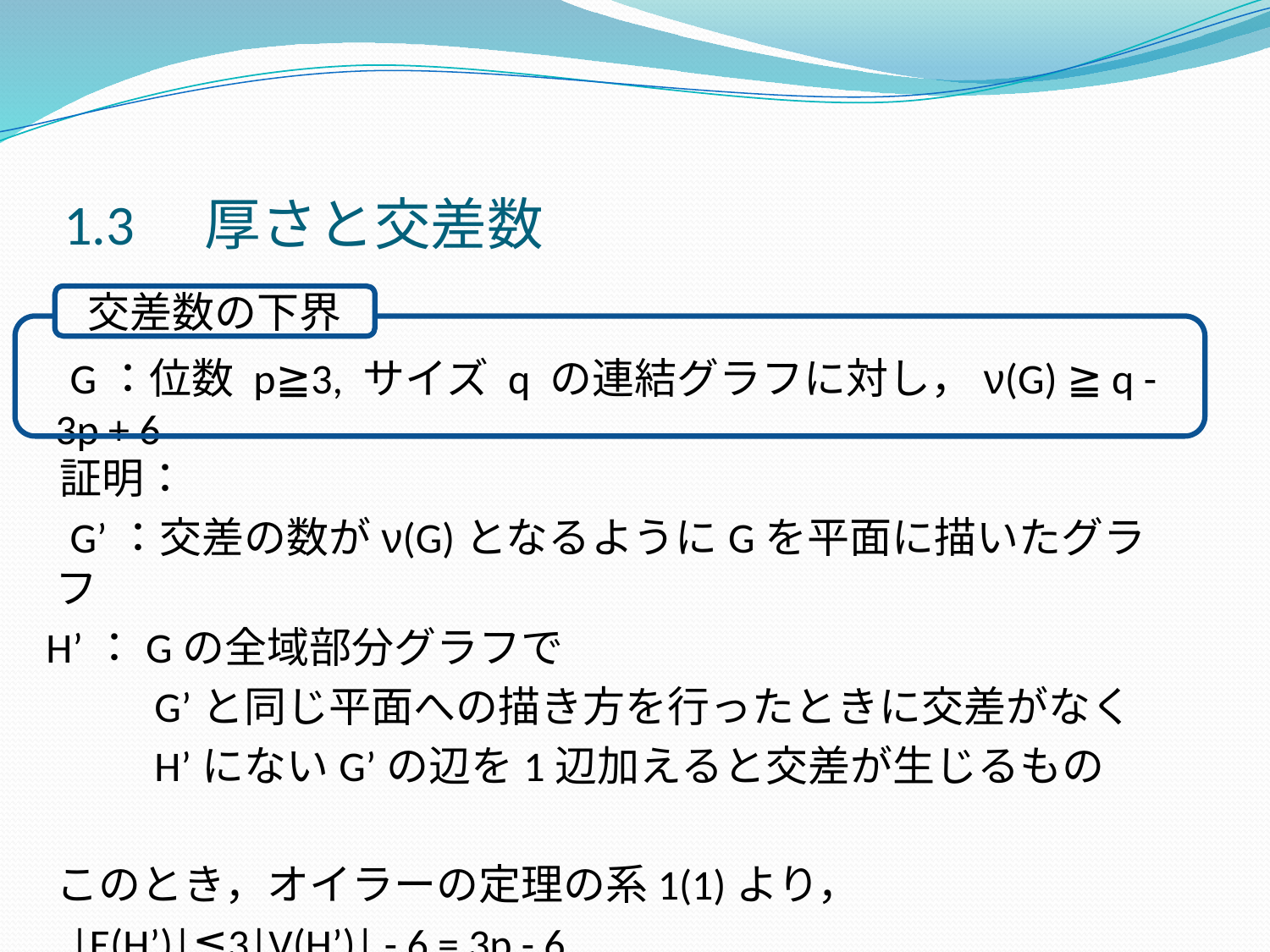

# 1.3　厚さと交差数

交差数の下界

　G：位数 p≧3, サイズ q の連結グラフに対し，ν(G) ≧ q - 3p + 6

　証明：
　G’：交差の数がν(G)となるようにGを平面に描いたグラフ
   H’：Gの全域部分グラフで
　　　G’と同じ平面への描き方を行ったときに交差がなく
　　　H’にないG’の辺を1辺加えると交差が生じるもの

   このとき，オイラーの定理の系1(1)より，
　|E(H’)|≦3|V(H’)| - 6 = 3p - 6．